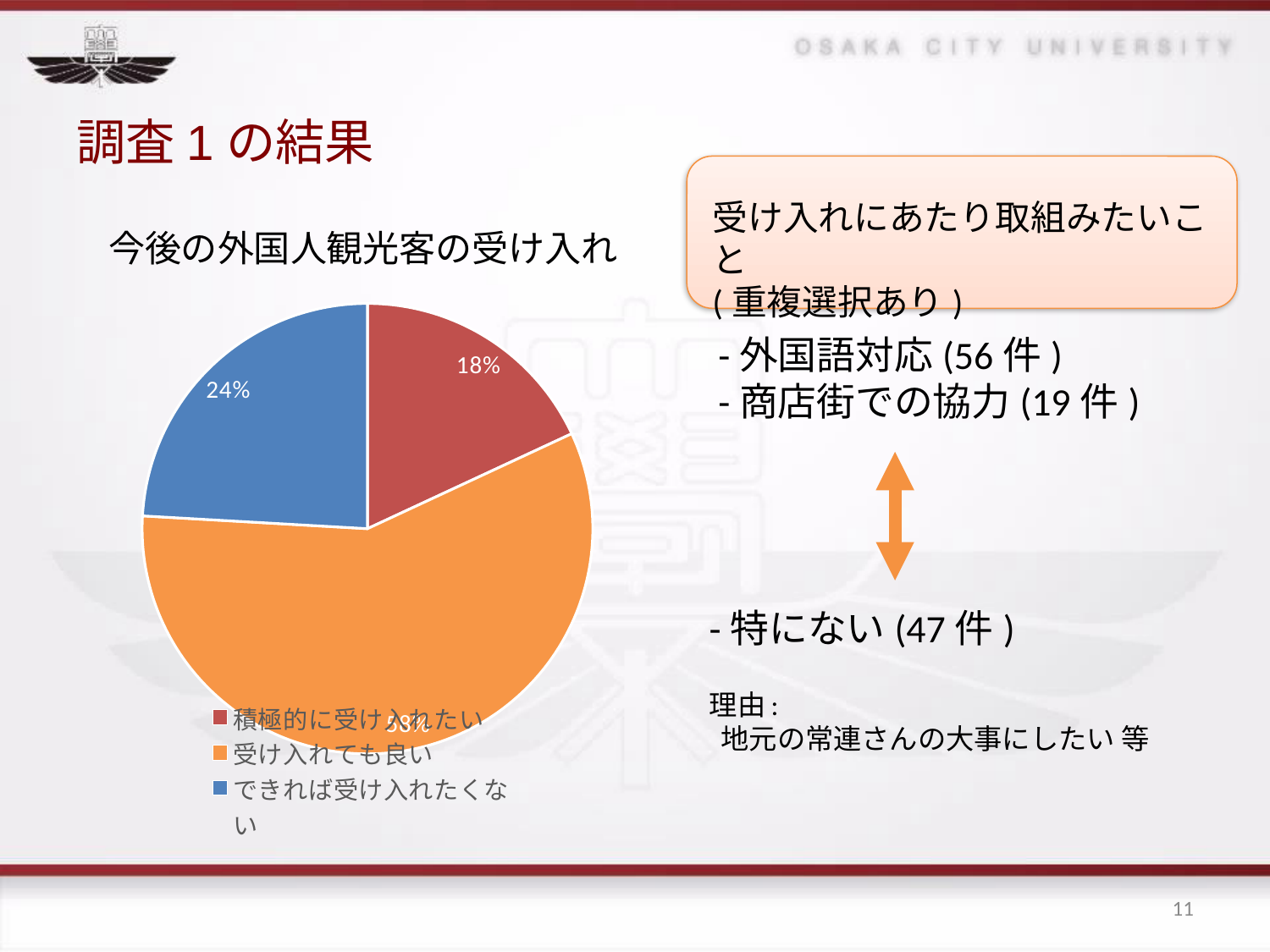

# 調査1の結果

受け入れにあたり取組みたいこと
(重複選択あり)
今後の外国人観光客の受け入れ

### Chart

| Category |  |
|---|---|
| 積極的に受け入れたい | 0.180722891566265 |
| 受け入れても良い | 0.578313253012048 |
| できれば受け入れたくない | 0.240963855421687 |
-外国語対応(56件)
-商店街での協力(19件)
-特にない(47件)
理由:
 地元の常連さんの大事にしたい 等
11